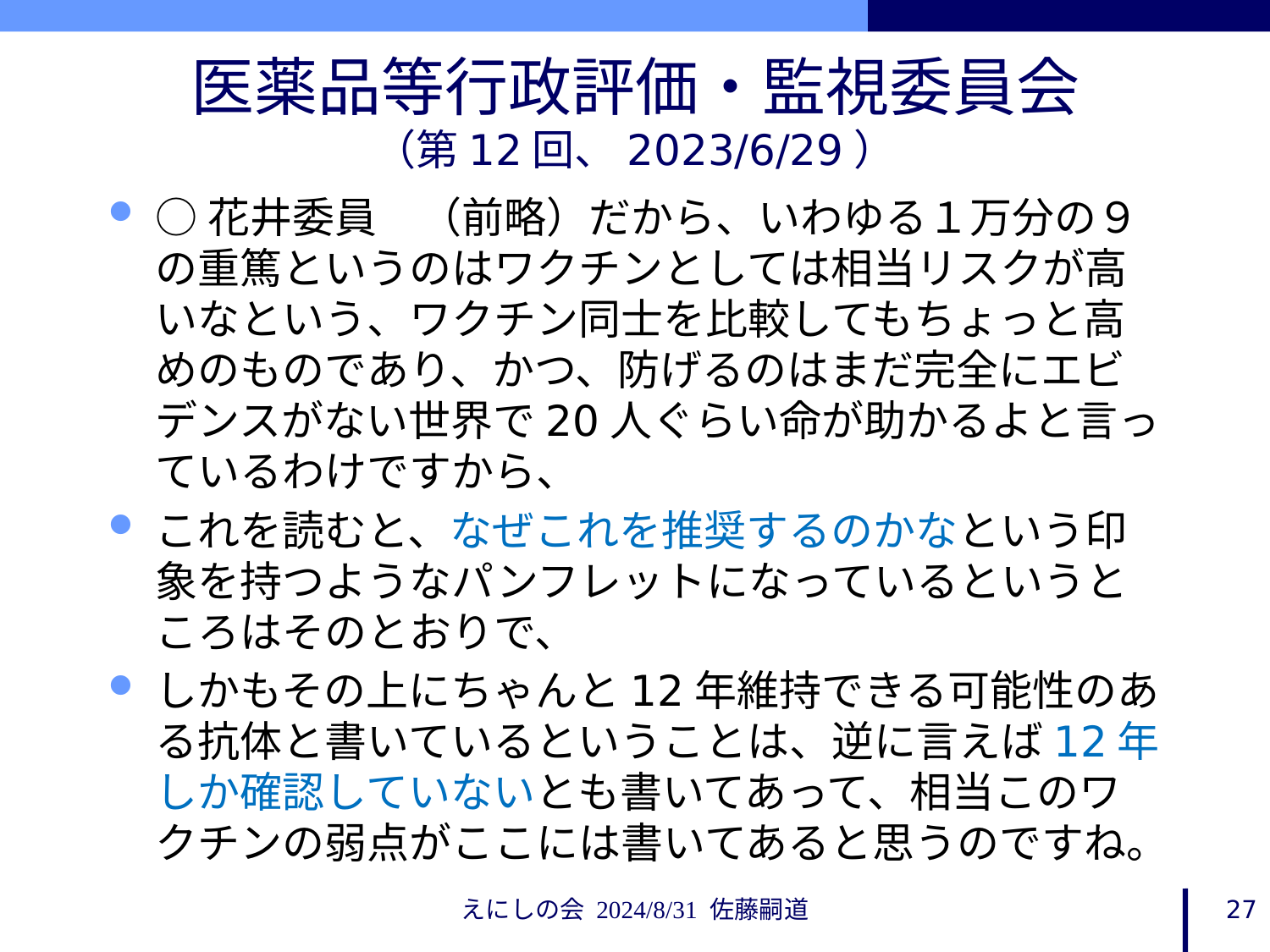

# 医薬品等行政評価・監視委員会 （第12回、2023/6/29）
○花井委員　（前略）だから、いわゆる１万分の９の重篤というのはワクチンとしては相当リスクが高いなという、ワクチン同士を比較してもちょっと高めのものであり、かつ、防げるのはまだ完全にエビデンスがない世界で20人ぐらい命が助かるよと言っているわけですから、
これを読むと、なぜこれを推奨するのかなという印象を持つようなパンフレットになっているというところはそのとおりで、
しかもその上にちゃんと12年維持できる可能性のある抗体と書いているということは、逆に言えば12年しか確認していないとも書いてあって、相当このワクチンの弱点がここには書いてあると思うのですね。
えにしの会 2024/8/31 佐藤嗣道
27